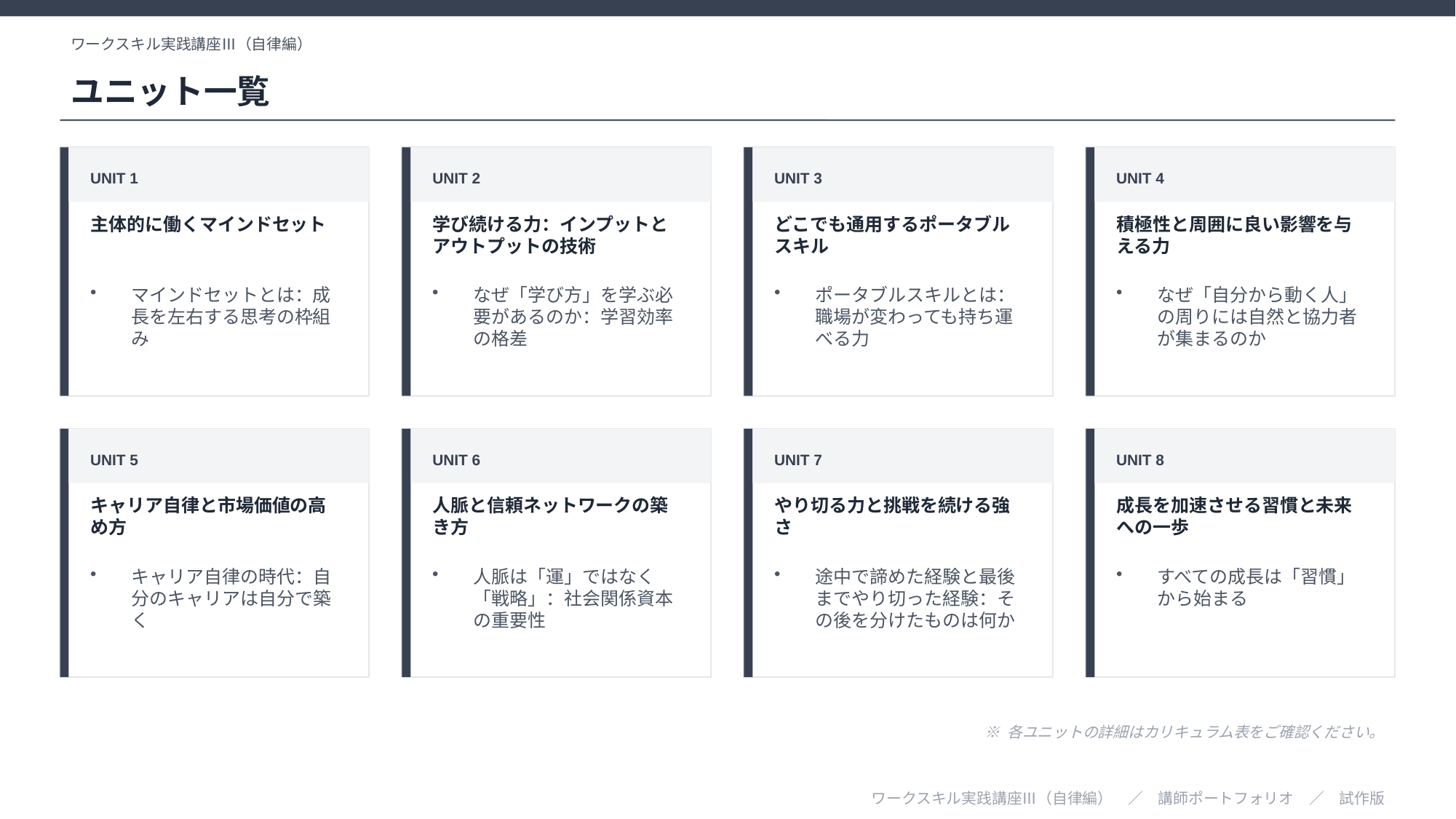

ワークスキル実践講座Ⅲ（自律編）
ユニット一覧

UNIT 1
UNIT 2
UNIT 3
UNIT 4
主体的に働くマインドセット
学び続ける力：インプットとアウトプットの技術
どこでも通用するポータブルスキル
積極性と周囲に良い影響を与える力
マインドセットとは：成長を左右する思考の枠組み
なぜ「学び方」を学ぶ必要があるのか：学習効率の格差
ポータブルスキルとは：職場が変わっても持ち運べる力
なぜ「自分から動く人」の周りには自然と協力者が集まるのか

UNIT 5
UNIT 6
UNIT 7
UNIT 8
キャリア自律と市場価値の高め方
人脈と信頼ネットワークの築き方
やり切る力と挑戦を続ける強さ
成長を加速させる習慣と未来への一歩
キャリア自律の時代：自分のキャリアは自分で築く
人脈は「運」ではなく「戦略」：社会関係資本の重要性
途中で諦めた経験と最後までやり切った経験：その後を分けたものは何か
すべての成長は「習慣」から始まる
※ 各ユニットの詳細はカリキュラム表をご確認ください。
ワークスキル実践講座Ⅲ（自律編）　／　講師ポートフォリオ　／　試作版